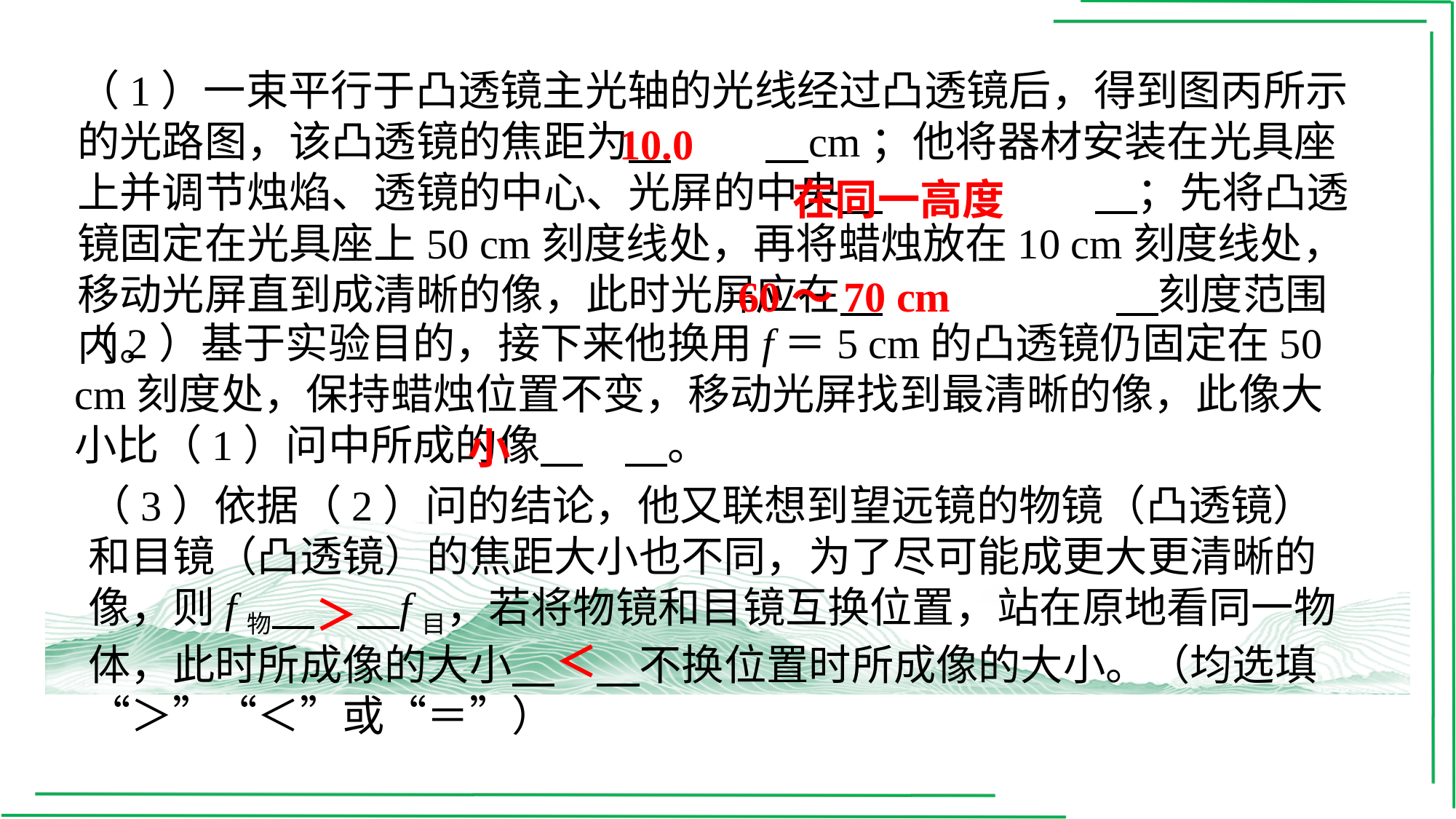

（1）一束平行于凸透镜主光轴的光线经过凸透镜后，得到图丙所示的光路图，该凸透镜的焦距为 　10.0　⁠cm；他将器材安装在光具座上并调节烛焰、透镜的中心、光屏的中央 　在同一高度　⁠；先将凸透镜固定在光具座上50 cm刻度线处，再将蜡烛放在10 cm刻度线处，移动光屏直到成清晰的像，此时光屏应在 　60～70 cm　⁠刻度范围内。
10.0
在同一高度
60～70 cm
（2）基于实验目的，接下来他换用f＝5 cm的凸透镜仍固定在50 cm刻度处，保持蜡烛位置不变，移动光屏找到最清晰的像，此像大小比（1）问中所成的像 　小　⁠。
小
（3）依据（2）问的结论，他又联想到望远镜的物镜（凸透镜）和目镜（凸透镜）的焦距大小也不同，为了尽可能成更大更清晰的像，则f物 　＞　⁠f目，若将物镜和目镜互换位置，站在原地看同一物体，此时所成像的大小 　＜　⁠不换位置时所成像的大小。（均选填“＞”“＜”或“＝”）
＞
＜